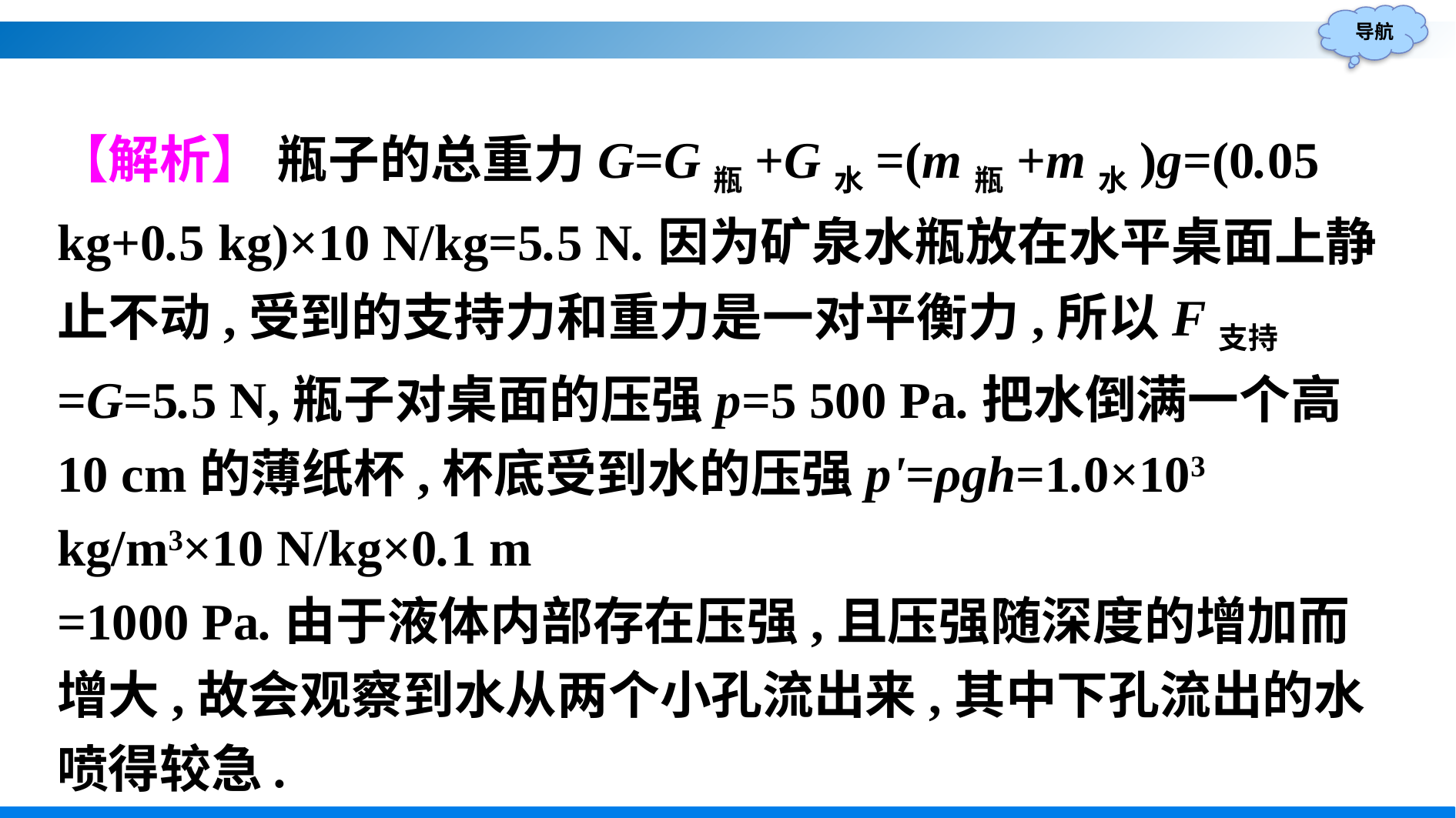

【解析】 瓶子的总重力G=G瓶+G水=(m瓶+m水)g=(0.05 kg+0.5 kg)×10 N/kg=5.5 N.因为矿泉水瓶放在水平桌面上静止不动,受到的支持力和重力是一对平衡力,所以F支持=G=5.5 N,瓶子对桌面的压强p=5 500 Pa.把水倒满一个高10 cm的薄纸杯,杯底受到水的压强p'=ρgh=1.0×103 kg/m3×10 N/kg×0.1 m
=1000 Pa.由于液体内部存在压强,且压强随深度的增加而增大,故会观察到水从两个小孔流出来,其中下孔流出的水喷得较急.